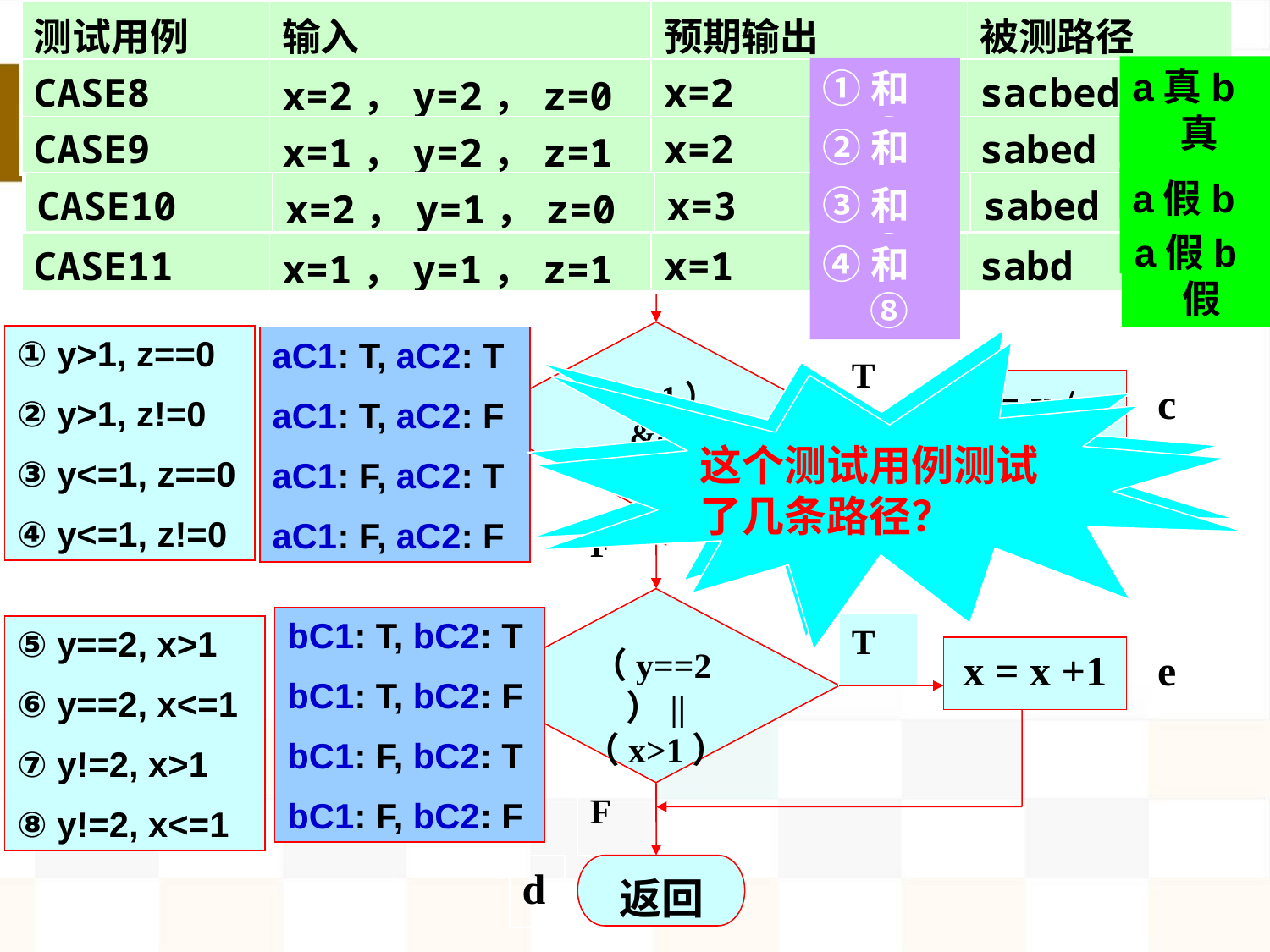

| 测试用例 | 输入 | 预期输出 | 被测路径 |
| --- | --- | --- | --- |
| CASE8 | x=2，y=2，z=0 | x=2 | sacbed |
a真b真
①和⑤
a假b真
| CASE9 | x=1，y=2，z=1 | x=2 | sabed |
| --- | --- | --- | --- |
②和⑥

入口
s

（y>1）&&
（z==0）
T
a
x = x / y
c

F

（y==2）||
（x>1）
T
b
x = x +1
e

F

d
返回
a假b真
| CASE10 | x=2，y=1，z=0 | x=3 | sabed |
| --- | --- | --- | --- |
③和⑦
a假b假
| CASE11 | x=1，y=1，z=1 | x=1 | sabd |
| --- | --- | --- | --- |
④和⑧
① y>1, z==0
② y>1, z!=0
③ y<=1, z==0
④ y<=1, z!=0
aC1: T, aC2: T
aC1: T, aC2: F
aC1: F, aC2: T
aC1: F, aC2: F
条件组合覆盖一定能判定覆盖吗？
这个测试用例测试了几条路径？
bC1: T, bC2: T
bC1: T, bC2: F
bC1: F, bC2: T
bC1: F, bC2: F
⑤ y==2, x>1
⑥ y==2, x<=1
⑦ y!=2, x>1
⑧ y!=2, x<=1